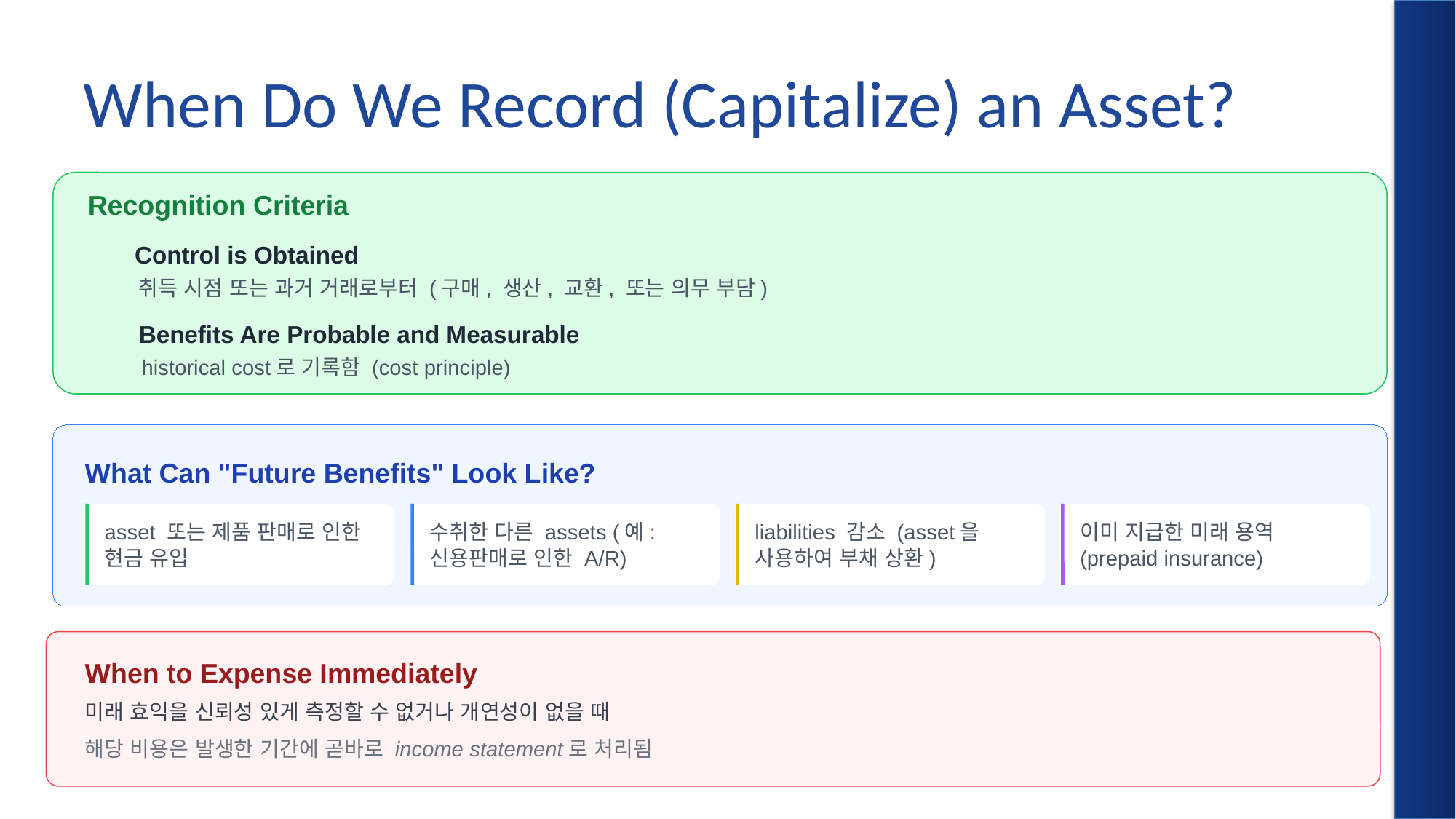

# When Do We Record (Capitalize) an Asset?

Recognition Criteria

Control is Obtained
취득 시점 또는 과거 거래로부터 (구매, 생산, 교환, 또는 의무 부담)
Benefits Are Probable and Measurable
historical cost로 기록함 (cost principle)

What Can "Future Benefits" Look Like?

asset 또는 제품 판매로 인한 현금 유입
수취한 다른 assets (예: 신용판매로 인한 A/R)
liabilities 감소 (asset을 사용하여 부채 상환)
이미 지급한 미래 용역 (prepaid insurance)

When to Expense Immediately
미래 효익을 신뢰성 있게 측정할 수 없거나 개연성이 없을 때
해당 비용은 발생한 기간에 곧바로 income statement로 처리됨